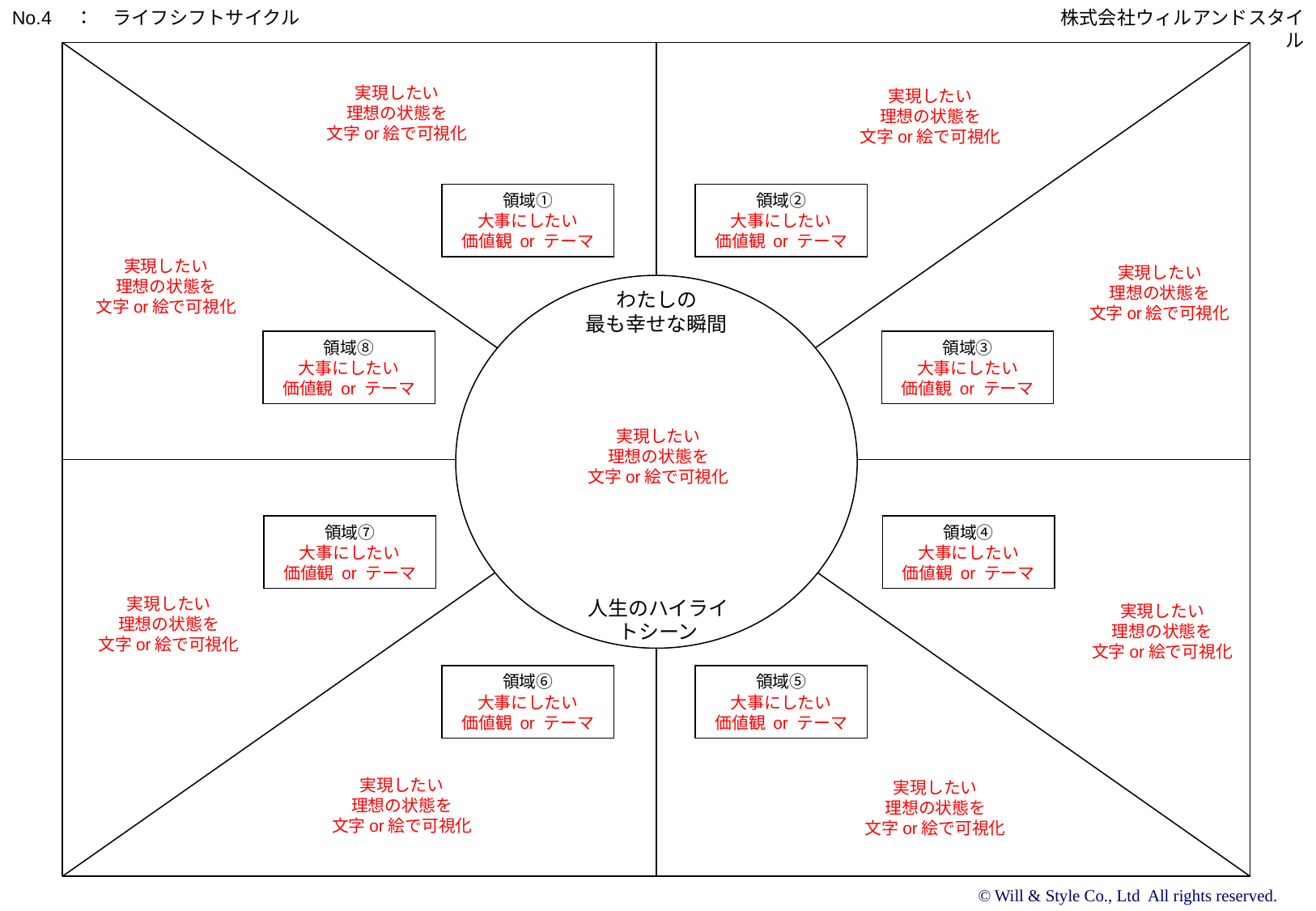

No.4　：　ライフシフトサイクル
株式会社ウィルアンドスタイル

実現したい
理想の状態を
文字or絵で可視化
実現したい
理想の状態を
文字or絵で可視化
領域①
大事にしたい
価値観 or テーマ
領域②
大事にしたい
価値観 or テーマ
実現したい
理想の状態を
文字or絵で可視化
実現したい
理想の状態を
文字or絵で可視化

わたしの
最も幸せな瞬間
領域⑧
大事にしたい
価値観 or テーマ
領域③
大事にしたい
価値観 or テーマ
実現したい
理想の状態を
文字or絵で可視化
領域⑦
大事にしたい
価値観 or テーマ
領域④
大事にしたい
価値観 or テーマ
実現したい
理想の状態を
文字or絵で可視化
人生のハイライトシーン
実現したい
理想の状態を
文字or絵で可視化
領域⑥
大事にしたい
価値観 or テーマ
領域⑤
大事にしたい
価値観 or テーマ
実現したい
理想の状態を
文字or絵で可視化
実現したい
理想の状態を
文字or絵で可視化